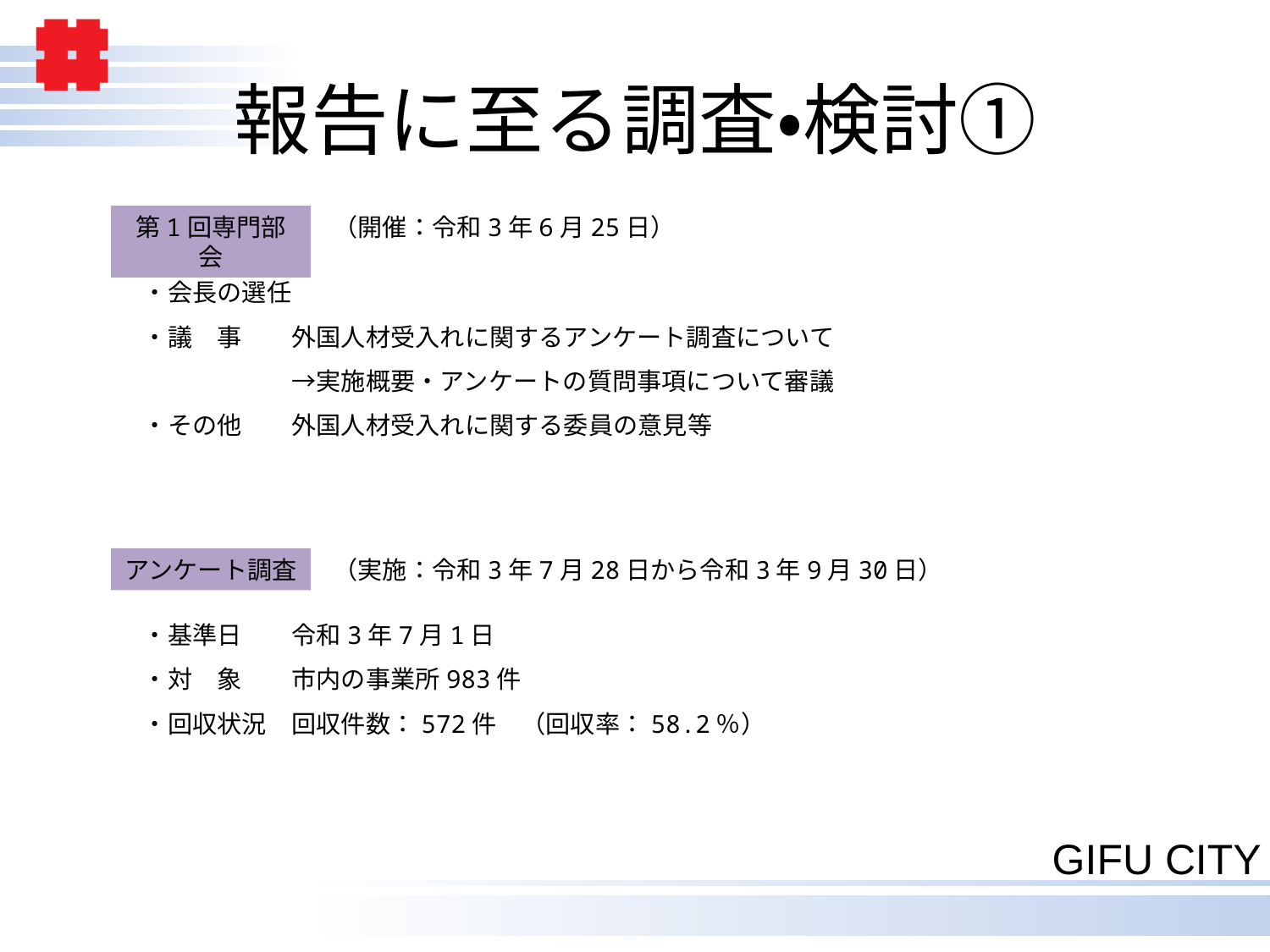

# 報告に至る調査・検討①
第1回専門部会
（開催：令和3年6月25日）
・会長の選任
・議　事　　外国人材受入れに関するアンケート調査について
　　　　　　→実施概要・アンケートの質問事項について審議
・その他　　外国人材受入れに関する委員の意見等
アンケート調査
（実施：令和3年7月28日から令和3年9月30日）
・基準日　　令和3年7月1日
・対　象　　市内の事業所983件
・回収状況　回収件数：572件　（回収率：58.2％）
3